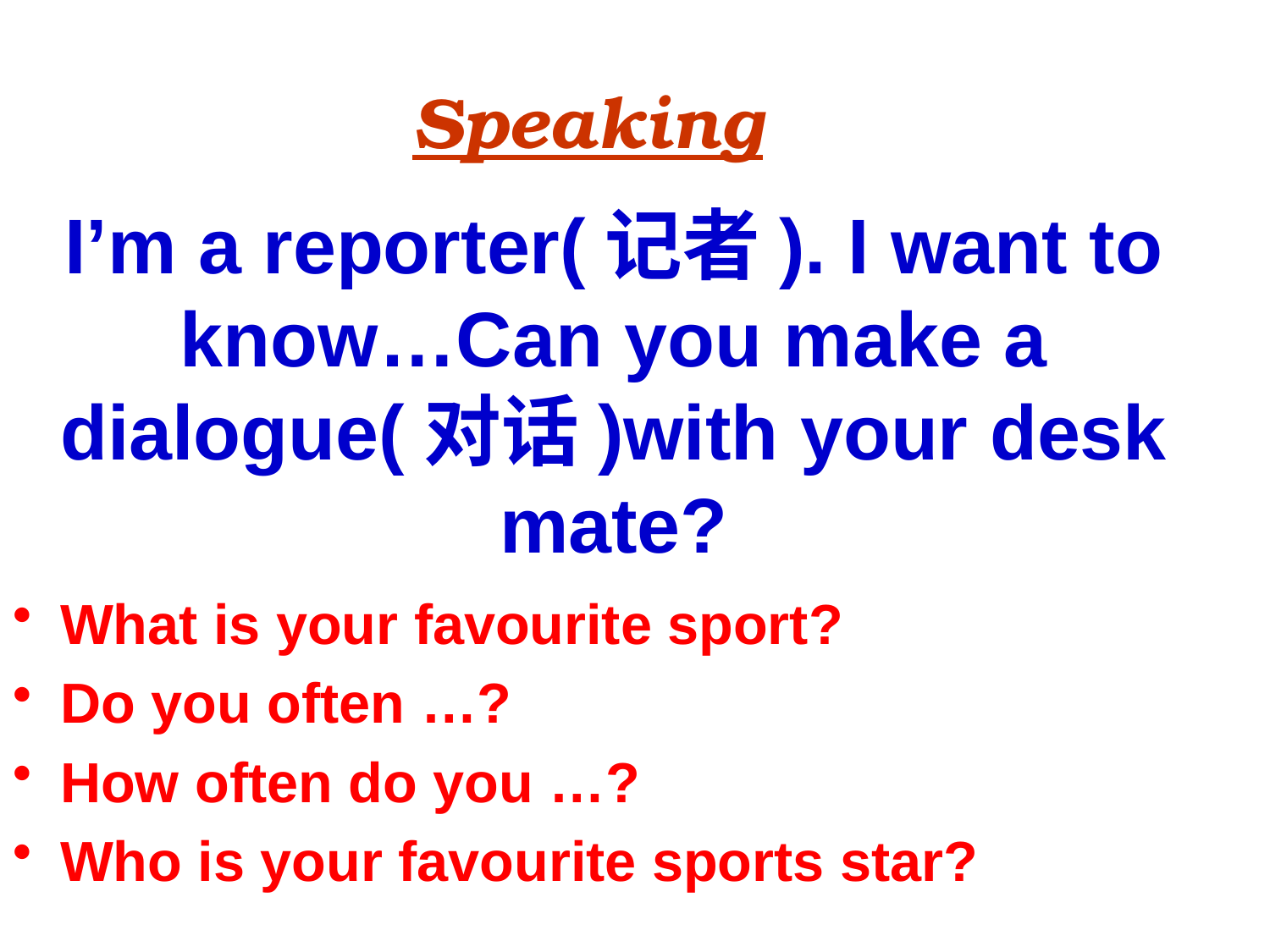

Speaking
# I’m a reporter(记者). I want to know…Can you make a dialogue(对话)with your desk mate?
What is your favourite sport?
Do you often …?
How often do you …?
Who is your favourite sports star?